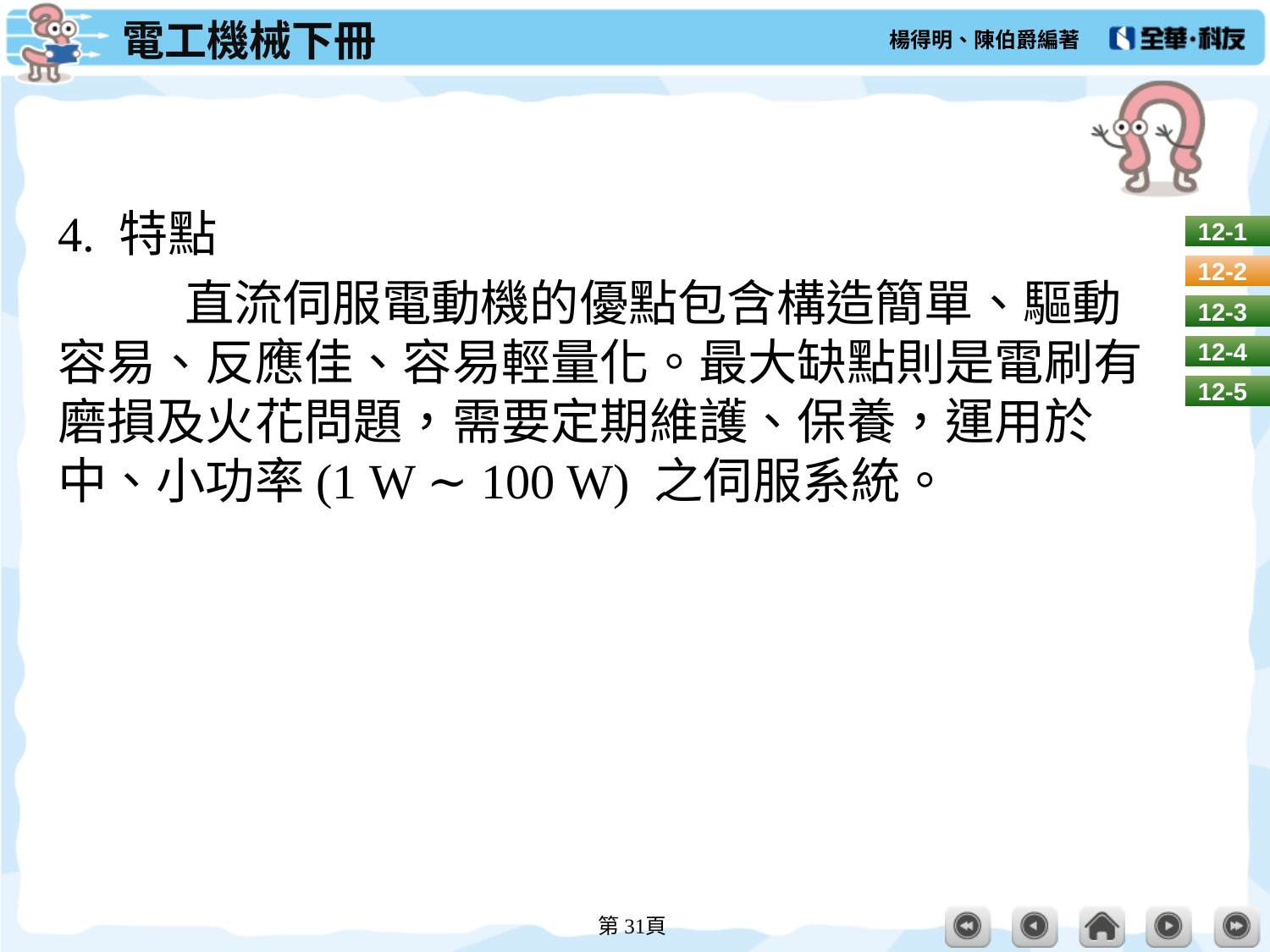

#
4. 特點
	直流伺服電動機的優點包含構造簡單、驅動容易、反應佳、容易輕量化。最大缺點則是電刷有磨損及火花問題，需要定期維護、保養，運用於中、小功率(1 W ∼ 100 W) 之伺服系統。